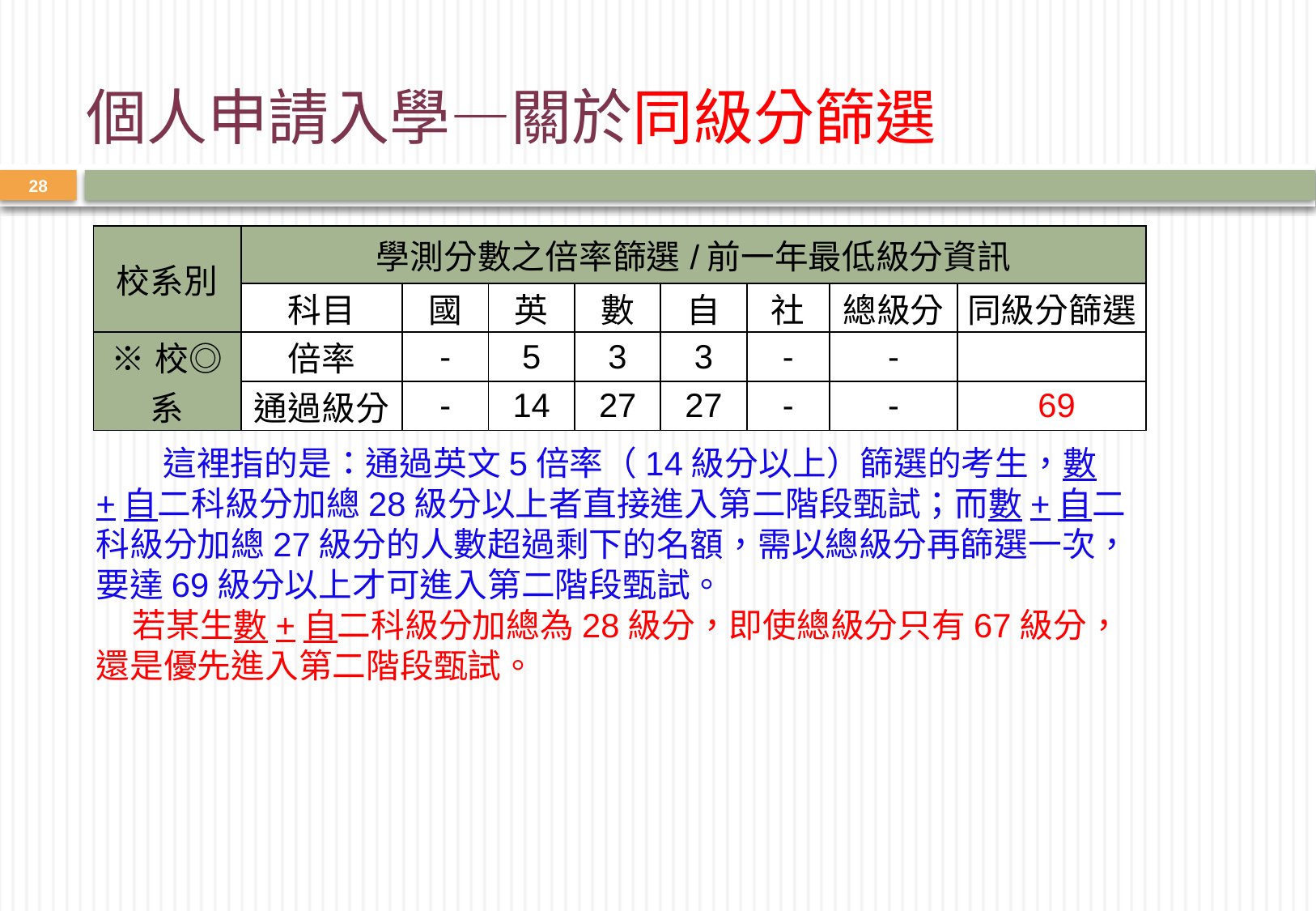

個人申請入學—關於同級分篩選
28
| 校系別 | 學測分數之倍率篩選/前一年最低級分資訊 |  |  |  |  |  |  |  |
| --- | --- | --- | --- | --- | --- | --- | --- | --- |
|  | 科目 | 國 | 英 | 數 | 自 | 社 | 總級分 | 同級分篩選 |
| ※校◎系 | 倍率 | - | 5 | 3 | 3 | - | - |  |
|  | 通過級分 | - | 14 | 27 | 27 | - | - | 69 |
   這裡指的是：通過英文5倍率（14級分以上）篩選的考生，數+自二科級分加總28級分以上者直接進入第二階段甄試；而數+自二科級分加總27級分的人數超過剩下的名額，需以總級分再篩選一次，要達69級分以上才可進入第二階段甄試。
若某生數+自二科級分加總為28級分，即使總級分只有67級分，還是優先進入第二階段甄試。